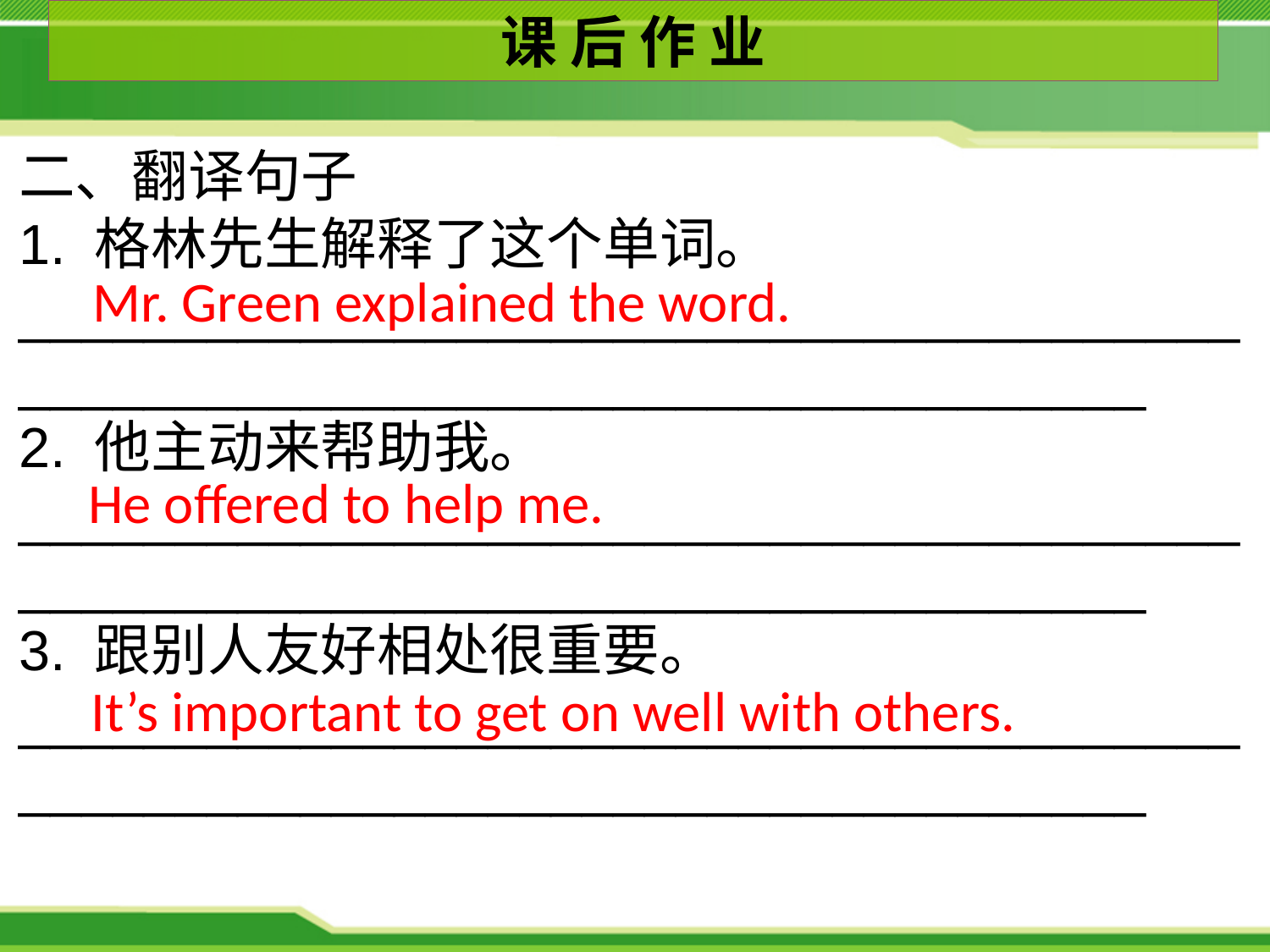

课 后 作 业
二、翻译句子
1. 格林先生解释了这个单词。
___________________________________________________________________________
2. 他主动来帮助我。
___________________________________________________________________________
3. 跟别人友好相处很重要。
___________________________________________________________________________
Mr. Green explained the word.
 He offered to help me.
It’s important to get on well with others.